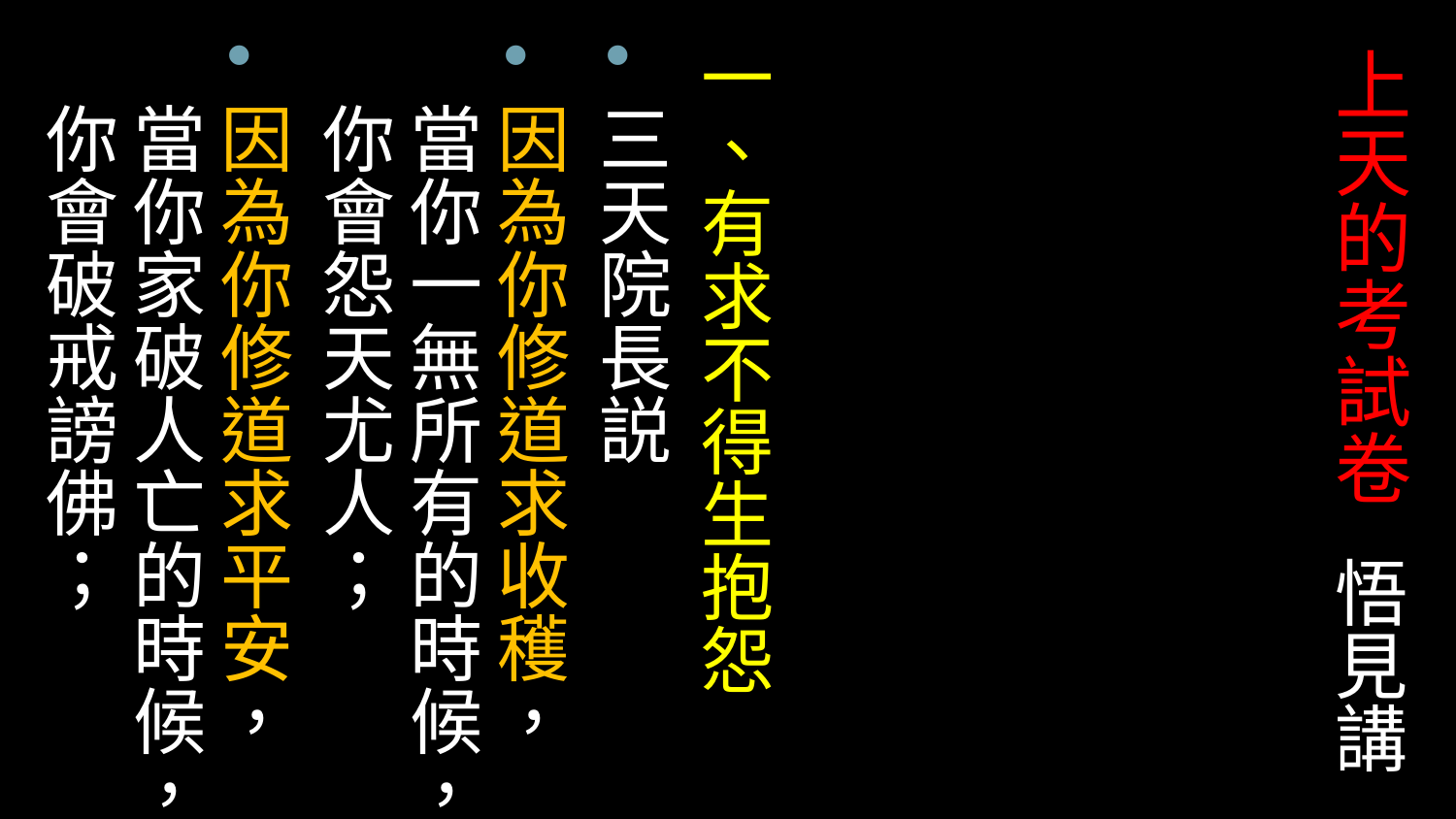

一、有求不得生抱怨
三天院長説
因為你修道求收穫，當你一無所有的時候，你會怨天尤人；
因為你修道求平安，當你家破人亡的時候，你會破戒謗佛；
# 上天的考試卷   悟見講